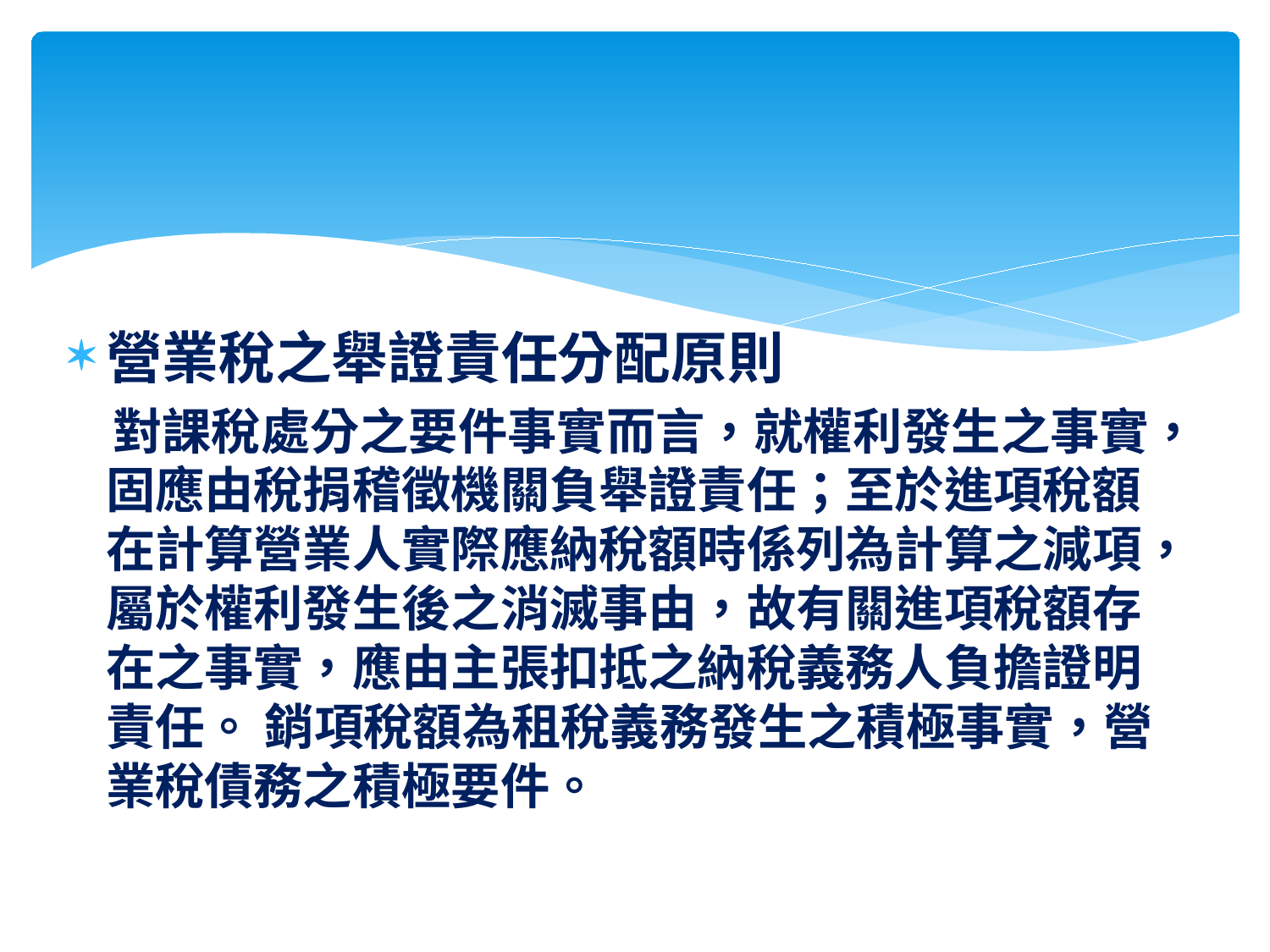

營業稅之舉證責任分配原則
   對課稅處分之要件事實而言，就權利發生之事實，固應由稅捐稽徵機關負舉證責任；至於進項稅額在計算營業人實際應納稅額時係列為計算之減項，屬於權利發生後之消滅事由，故有關進項稅額存在之事實，應由主張扣抵之納稅義務人負擔證明責任。 銷項稅額為租稅義務發生之積極事實，營業稅債務之積極要件。